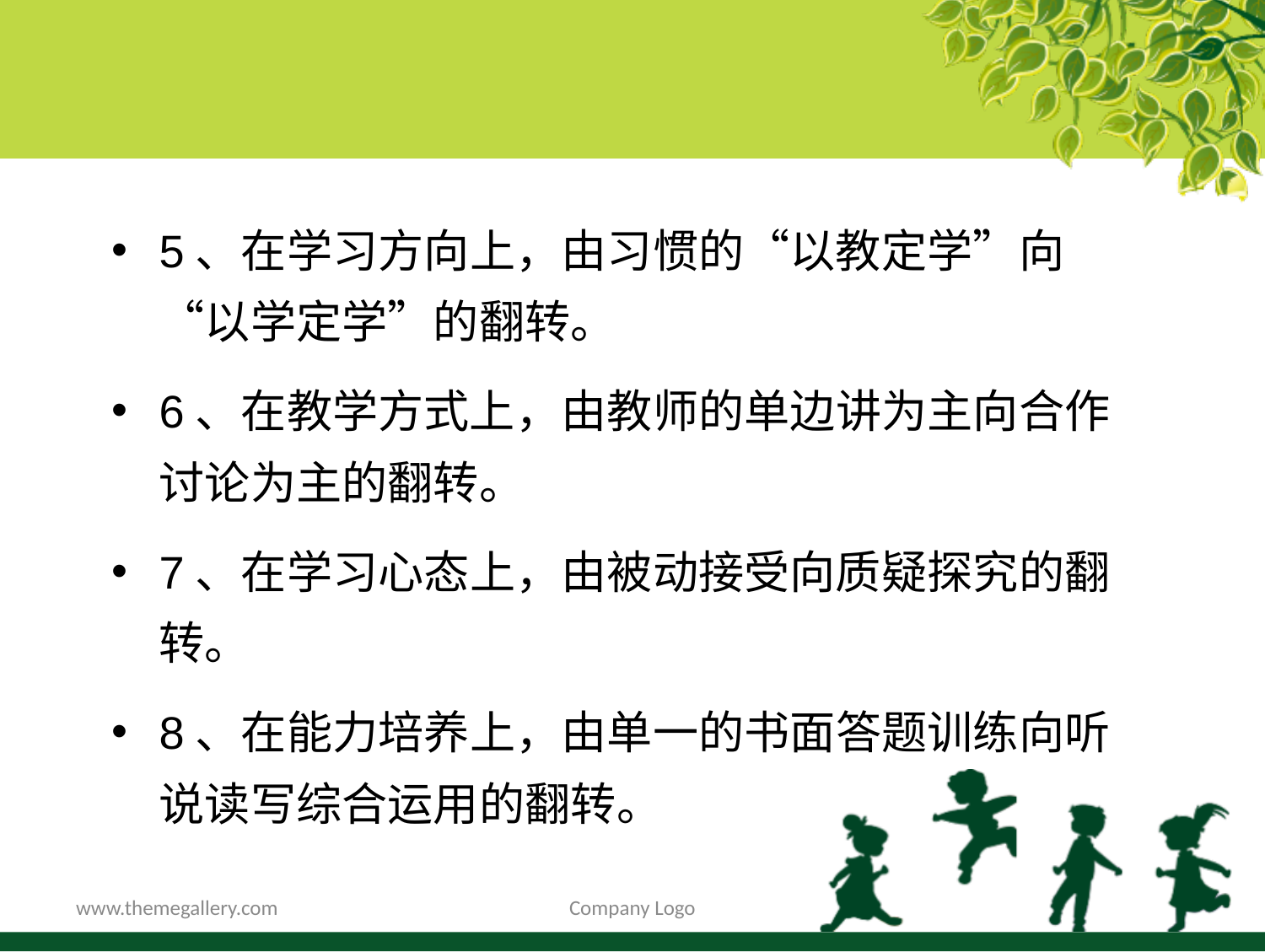

5、在学习方向上，由习惯的“以教定学”向“以学定学”的翻转。
6、在教学方式上，由教师的单边讲为主向合作讨论为主的翻转。
7、在学习心态上，由被动接受向质疑探究的翻转。
8、在能力培养上，由单一的书面答题训练向听说读写综合运用的翻转。
www.themegallery.com
Company Logo